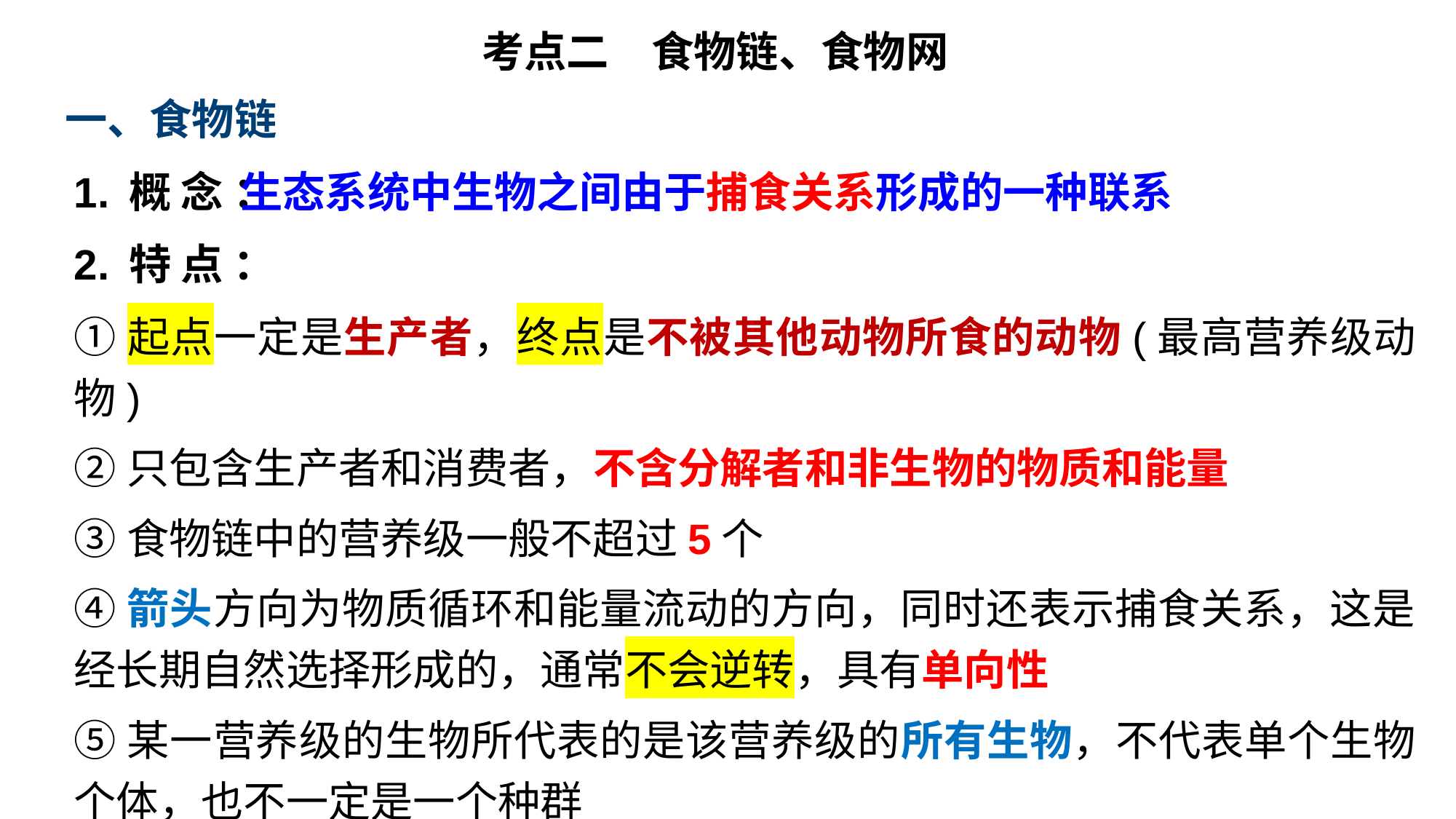

考点二　食物链、食物网
一、食物链
1.概念：
生态系统中生物之间由于捕食关系形成的一种联系
2.特点：
①起点一定是生产者，终点是不被其他动物所食的动物(最高营养级动物)
②只包含生产者和消费者，不含分解者和非生物的物质和能量
③食物链中的营养级一般不超过5个
④箭头方向为物质循环和能量流动的方向，同时还表示捕食关系，这是经长期自然选择形成的，通常不会逆转，具有单向性
⑤某一营养级的生物所代表的是该营养级的所有生物，不代表单个生物个体，也不一定是一个种群